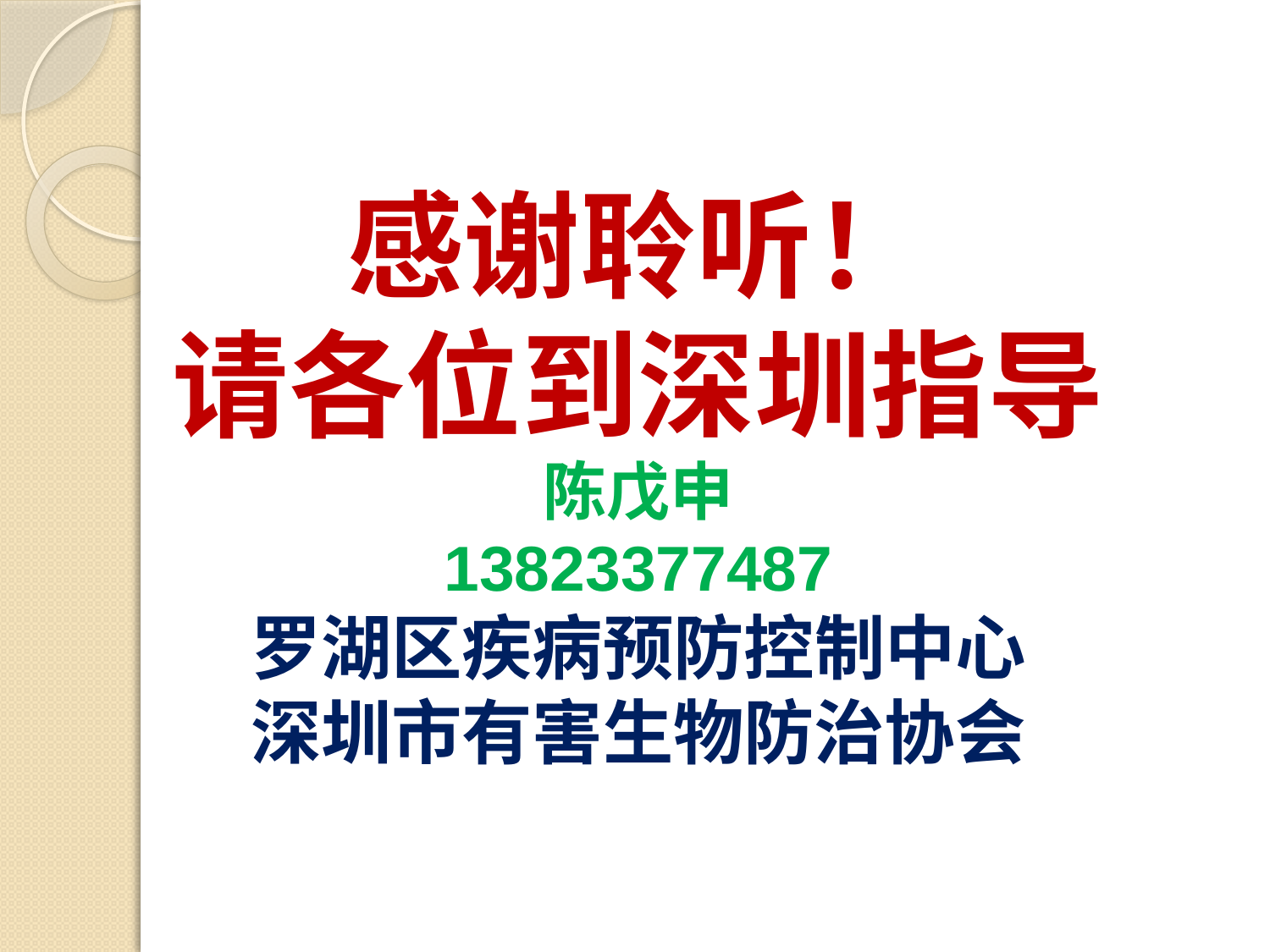

感谢聆听！
请各位到深圳指导
陈戊申
13823377487
罗湖区疾病预防控制中心
深圳市有害生物防治协会